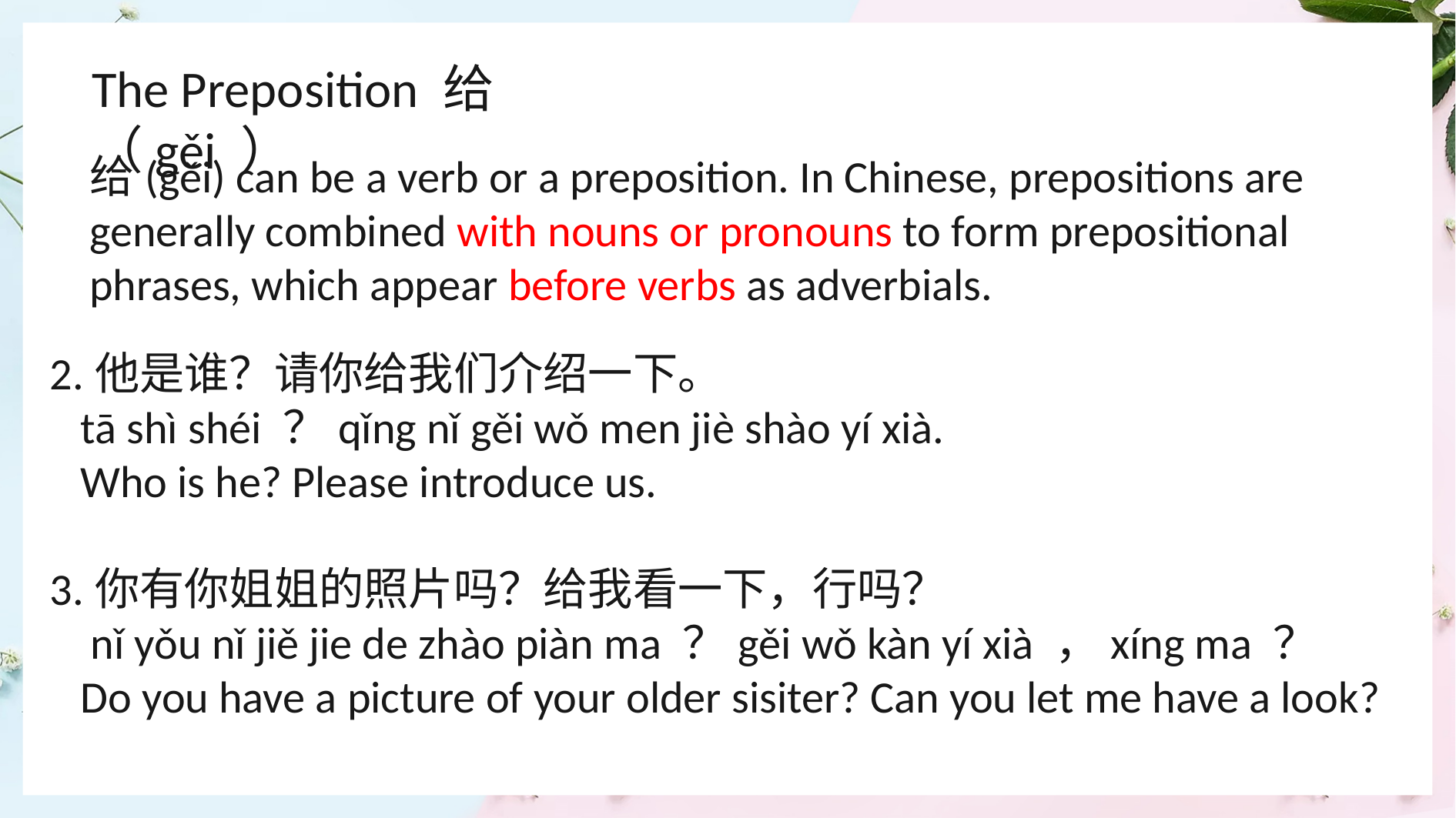

The Preposition 给（gěi ）
给(gěi) can be a verb or a preposition. In Chinese, prepositions are generally combined with nouns or pronouns to form prepositional phrases, which appear before verbs as adverbials.

2.他是谁？请你给我们介绍一下。
   tā shì shéi ？qǐng nǐ gěi wǒ men jiè shào yí xià.
   Who is he? Please introduce us.

3.你有你姐姐的照片吗？给我看一下，行吗？
    nǐ yǒu nǐ jiě jie de zhào piàn ma ？gěi wǒ kàn yí xià ，xíng ma ？
   Do you have a picture of your older sisiter? Can you let me have a look?
1